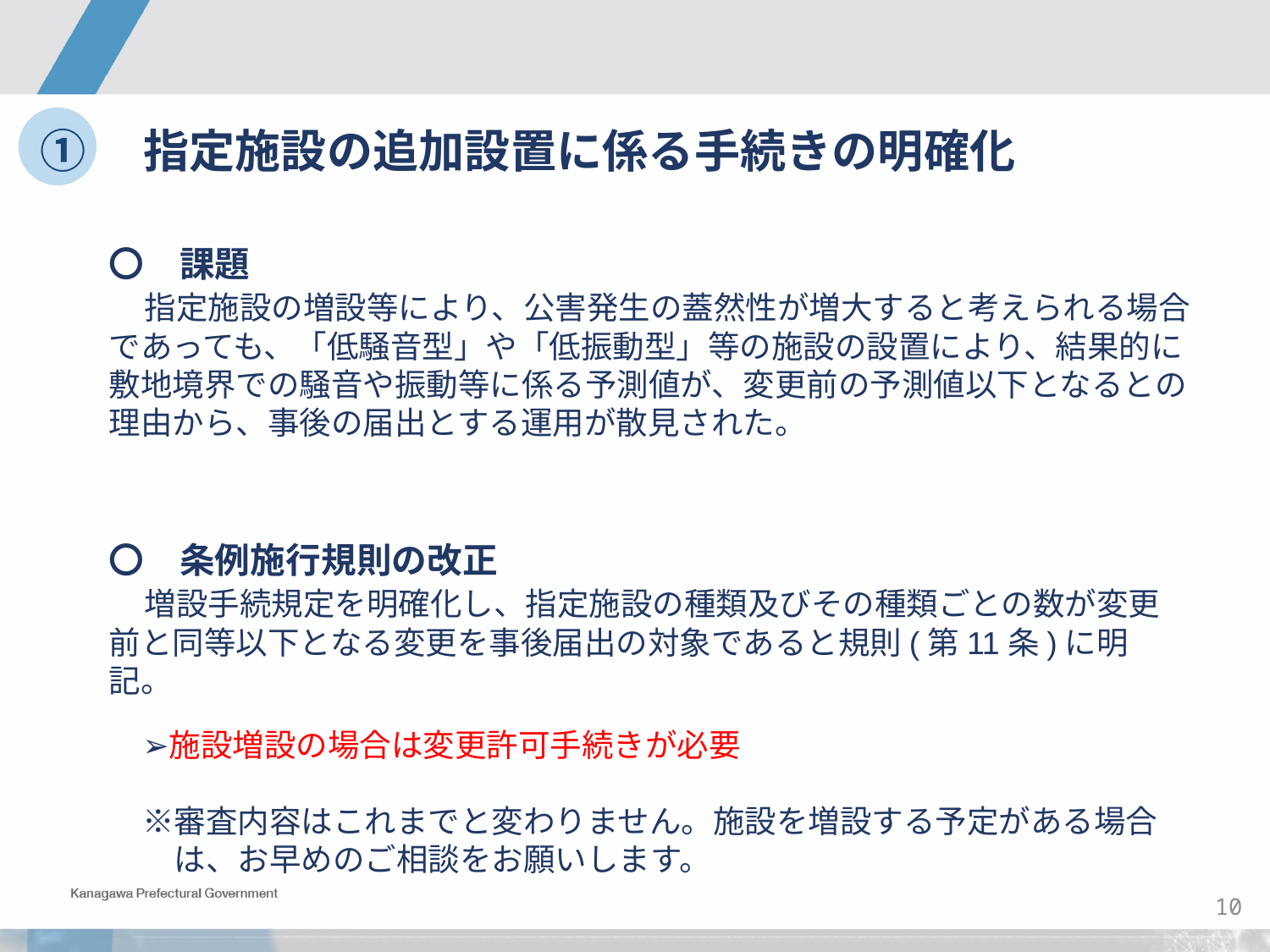

①　指定施設の追加設置に係る手続きの明確化
〇　課題
　指定施設の増設等により、公害発生の蓋然性が増大すると考えられる場合であっても、「低騒音型」や「低振動型」等の施設の設置により、結果的に敷地境界での騒音や振動等に係る予測値が、変更前の予測値以下となるとの理由から、事後の届出とする運用が散見された。
〇　条例施行規則の改正
　増設手続規定を明確化し、指定施設の種類及びその種類ごとの数が変更前と同等以下となる変更を事後届出の対象であると規則(第11条)に明記。
　➢施設増設の場合は変更許可手続きが必要

　※審査内容はこれまでと変わりません。施設を増設する予定がある場合
　　は、お早めのご相談をお願いします。
10